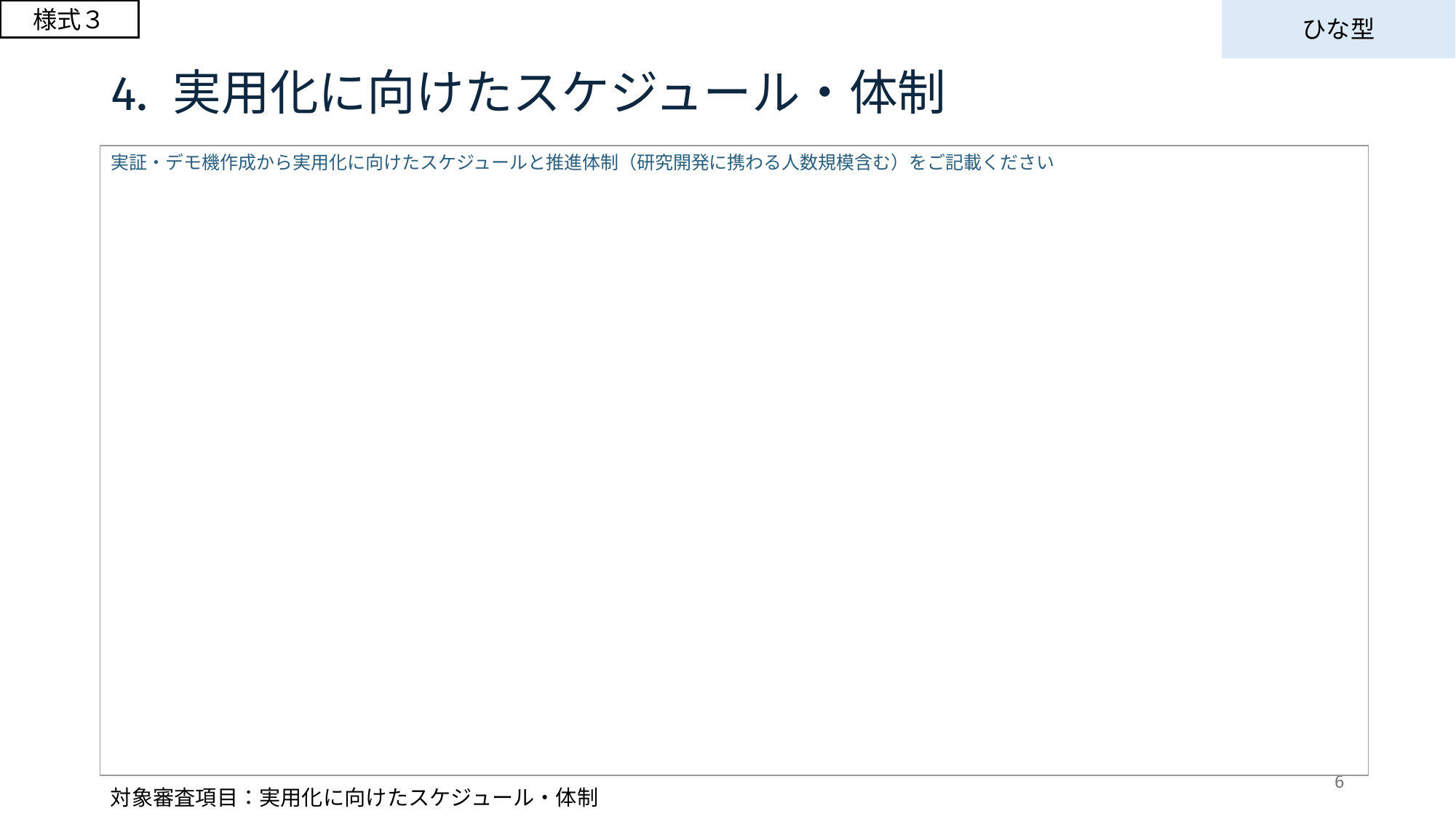

様式３
ひな型
# 4. 実用化に向けたスケジュール・体制
実証・デモ機作成から実用化に向けたスケジュールと推進体制（研究開発に携わる人数規模含む）をご記載ください

対象審査項目：実用化に向けたスケジュール・体制